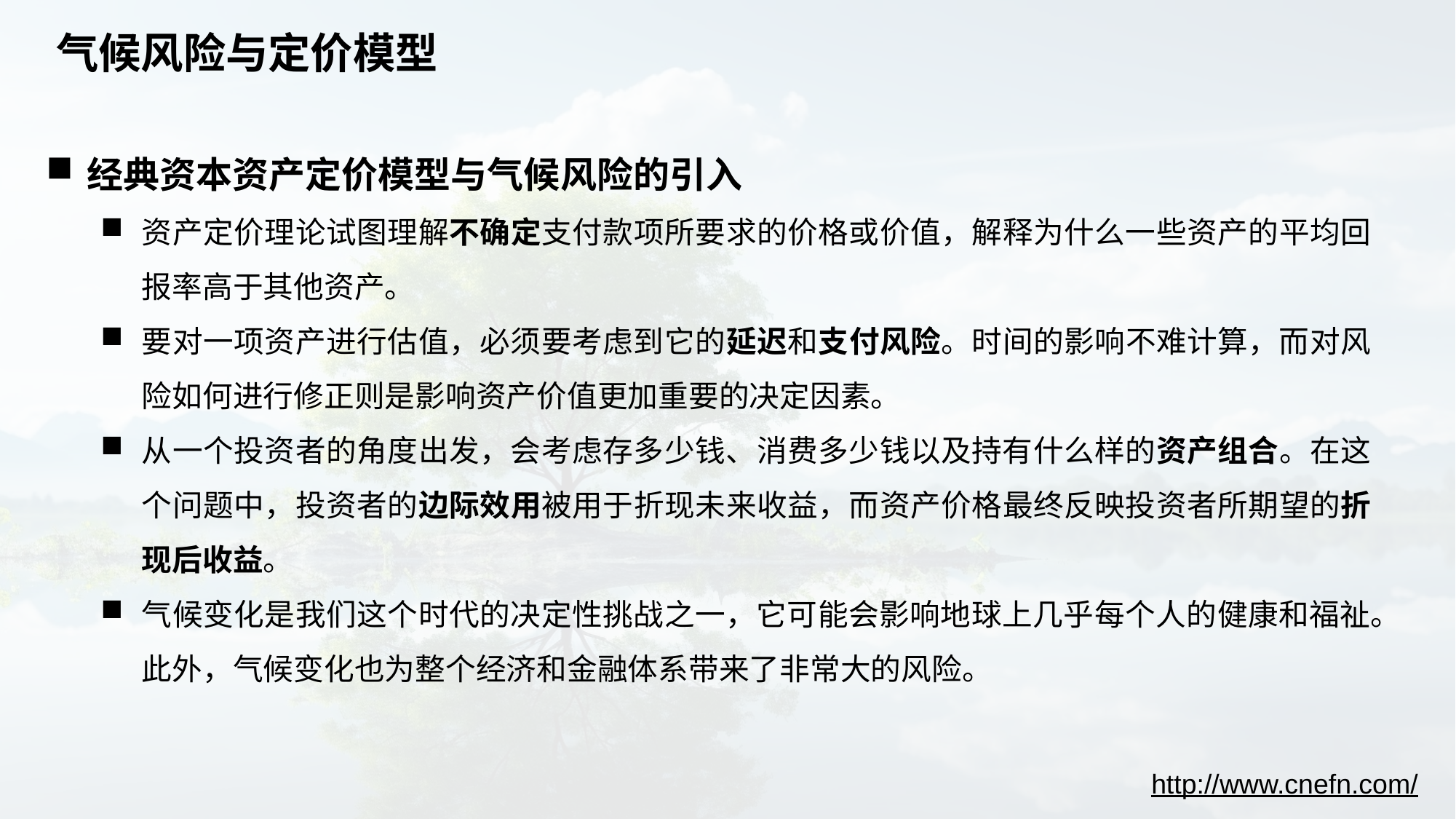

# 气候风险与定价模型
经典资本资产定价模型与气候风险的引入
资产定价理论试图理解不确定支付款项所要求的价格或价值，解释为什么一些资产的平均回报率高于其他资产。
要对一项资产进行估值，必须要考虑到它的延迟和支付风险。时间的影响不难计算，而对风险如何进行修正则是影响资产价值更加重要的决定因素。
从一个投资者的角度出发，会考虑存多少钱、消费多少钱以及持有什么样的资产组合。在这个问题中，投资者的边际效用被用于折现未来收益，而资产价格最终反映投资者所期望的折现后收益。
气候变化是我们这个时代的决定性挑战之一，它可能会影响地球上几乎每个人的健康和福祉。此外，气候变化也为整个经济和金融体系带来了非常大的风险。